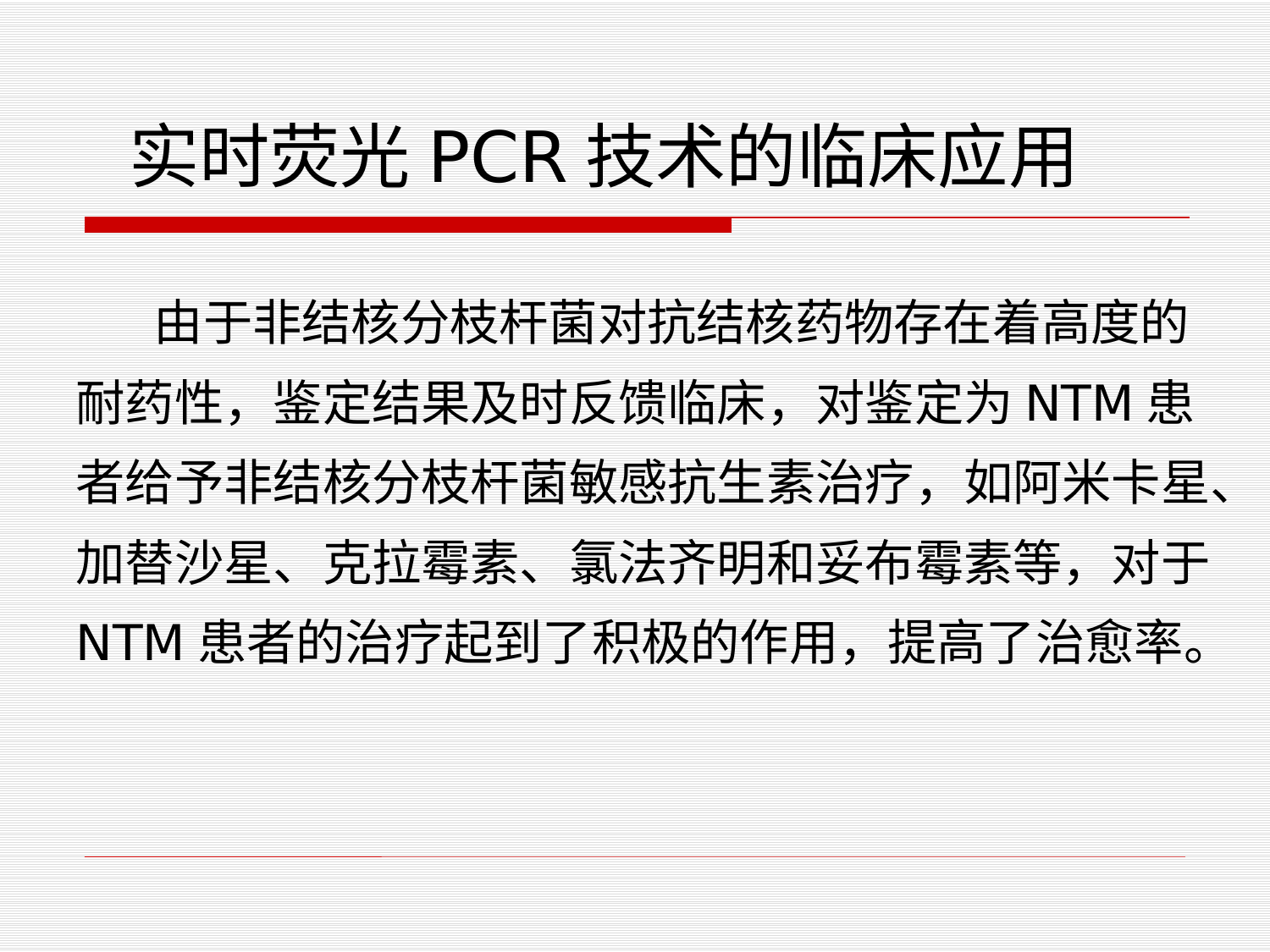

实时荧光PCR技术的临床应用

      由于非结核分枝杆菌对抗结核药物存在着高度的耐药性，鉴定结果及时反馈临床，对鉴定为NTM患者给予非结核分枝杆菌敏感抗生素治疗，如阿米卡星、加替沙星、克拉霉素、氯法齐明和妥布霉素等，对于NTM患者的治疗起到了积极的作用，提高了治愈率。